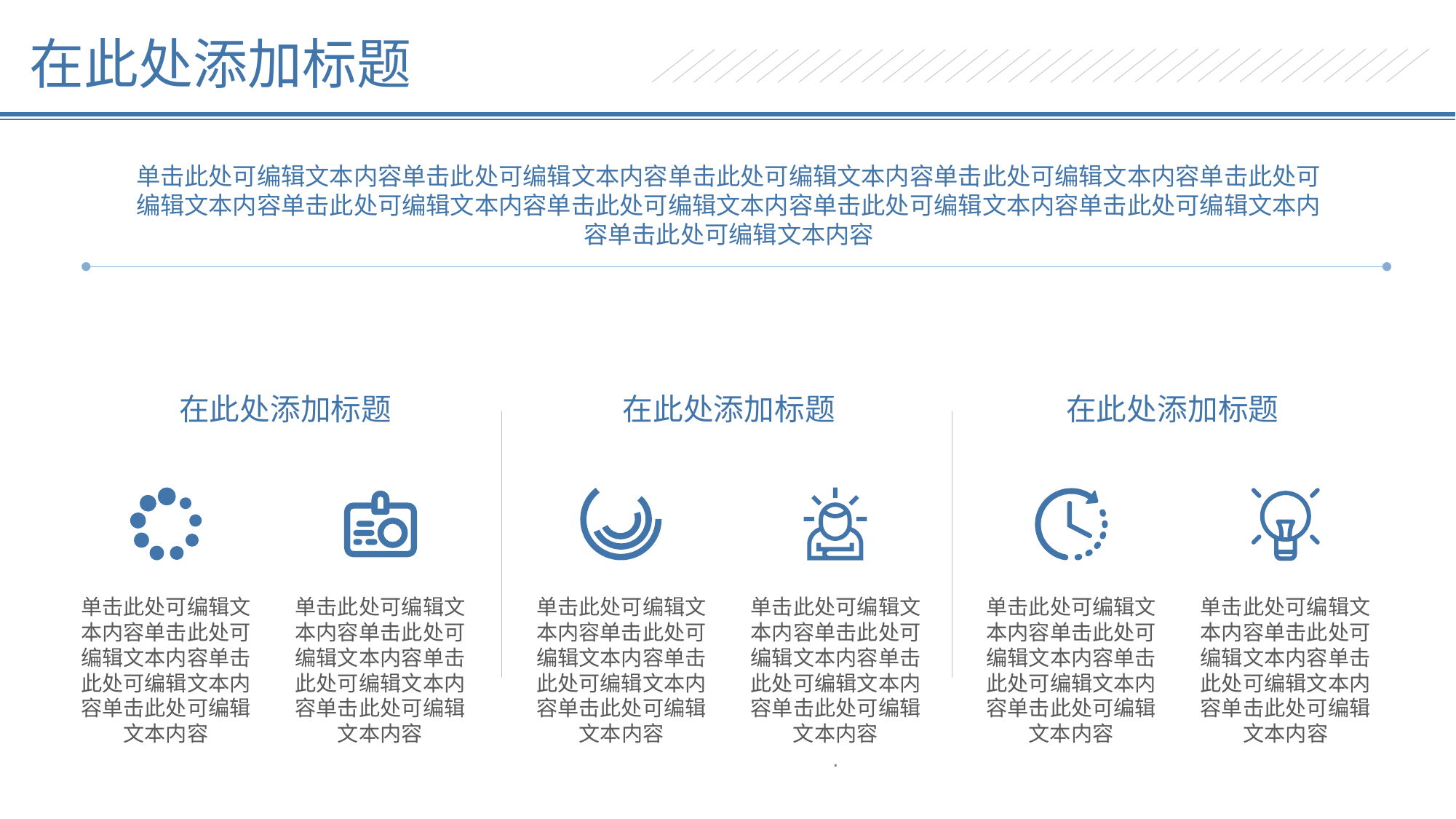

在此处添加标题
单击此处可编辑文本内容单击此处可编辑文本内容单击此处可编辑文本内容单击此处可编辑文本内容单击此处可编辑文本内容单击此处可编辑文本内容单击此处可编辑文本内容单击此处可编辑文本内容单击此处可编辑文本内容单击此处可编辑文本内容
在此处添加标题

单击此处可编辑文本内容单击此处可编辑文本内容单击此处可编辑文本内容单击此处可编辑文本内容
单击此处可编辑文本内容单击此处可编辑文本内容单击此处可编辑文本内容单击此处可编辑文本内容
在此处添加标题

单击此处可编辑文本内容单击此处可编辑文本内容单击此处可编辑文本内容单击此处可编辑文本内容
单击此处可编辑文本内容单击此处可编辑文本内容单击此处可编辑文本内容单击此处可编辑文本内容
.
在此处添加标题

单击此处可编辑文本内容单击此处可编辑文本内容单击此处可编辑文本内容单击此处可编辑文本内容
单击此处可编辑文本内容单击此处可编辑文本内容单击此处可编辑文本内容单击此处可编辑文本内容